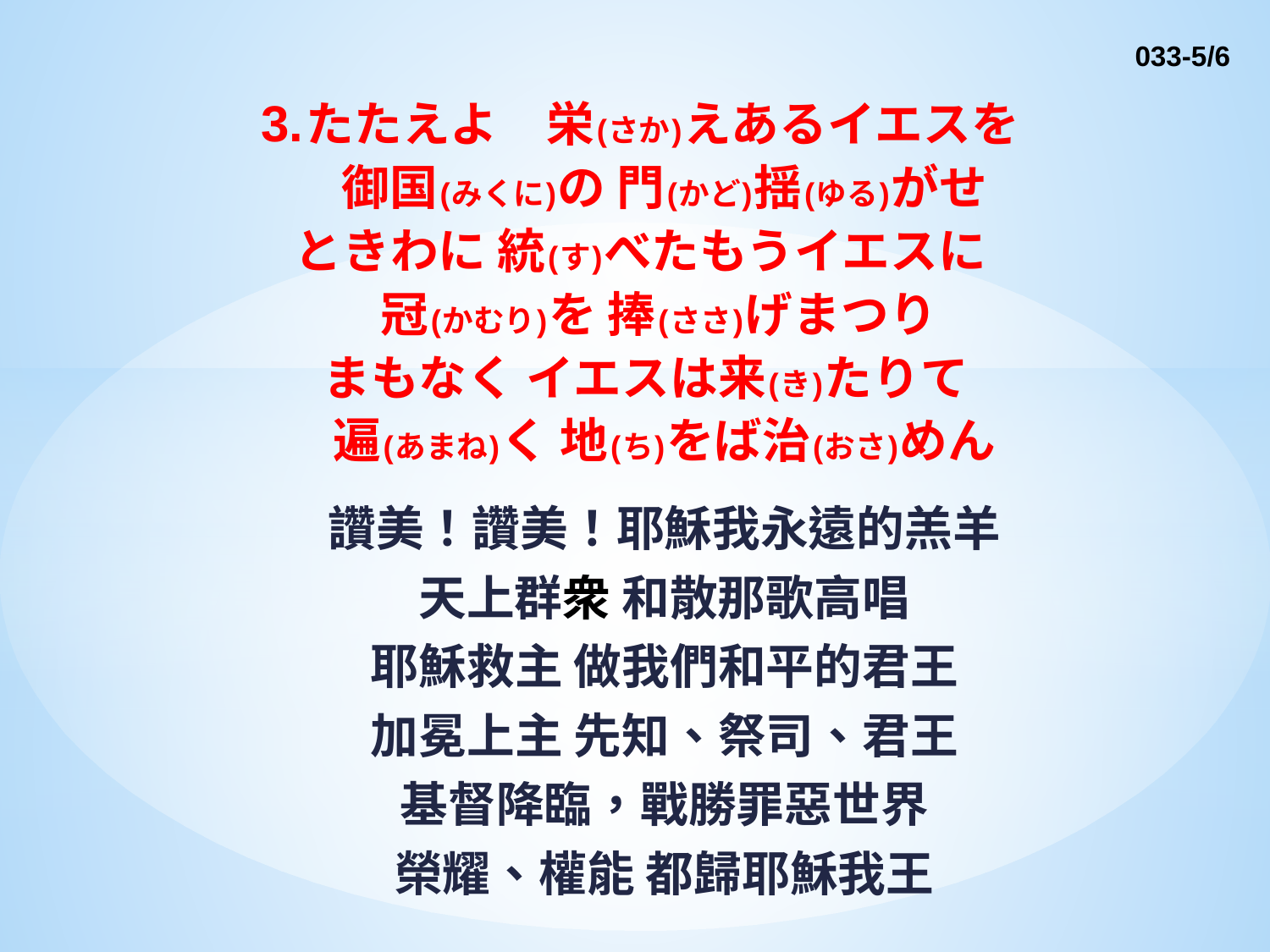

033-5/6
3.たたえよ　栄(さか)えあるイエスを
　御国(みくに)の 門(かど)揺(ゆる)がせ
　ときわに 統(す)べたもうイエスに　
　冠(かむり)を 捧(ささ)げまつり
  まもなく イエスは来(き)たりて
　遍(あまね)く 地(ち)をば治(おさ)めん
　讚美！讚美！耶穌我永遠的羔羊
　天上群衆 和散那歌高唱
　耶穌救主 做我們和平的君王
　加冕上主 先知、祭司、君王
　基督降臨，戰勝罪惡世界
　榮耀、權能 都歸耶穌我王